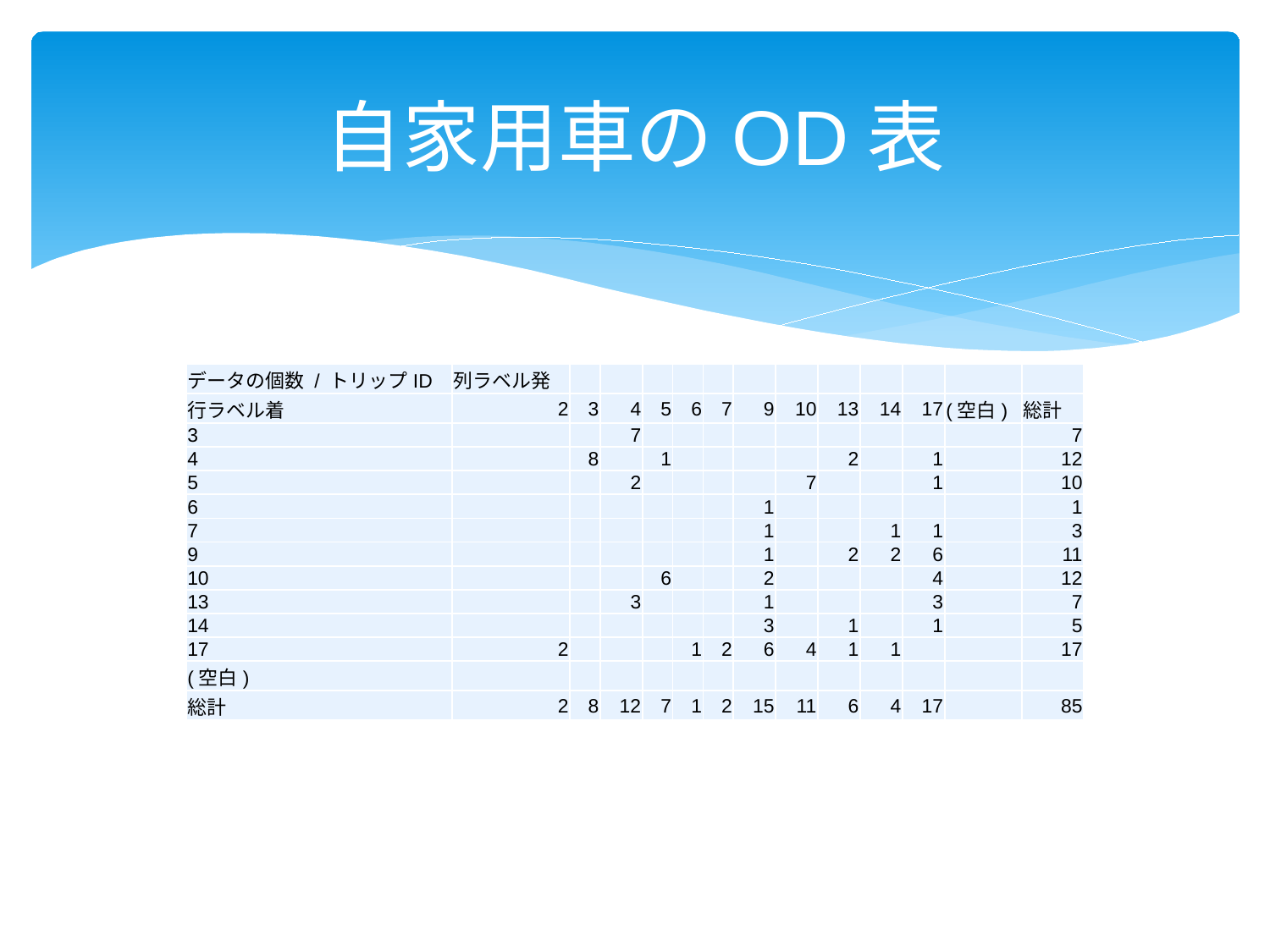

# 自家用車のOD表
| データの個数 / トリップID | 列ラベル発 |  |  |  |  |  |  |  |  |  |  |  |  |
| --- | --- | --- | --- | --- | --- | --- | --- | --- | --- | --- | --- | --- | --- |
| 行ラベル着 | 2 | 3 | 4 | 5 | 6 | 7 | 9 | 10 | 13 | 14 | 17 | (空白) | 総計 |
| 3 |  |  | 7 |  |  |  |  |  |  |  |  |  | 7 |
| 4 |  | 8 |  | 1 |  |  |  |  | 2 |  | 1 |  | 12 |
| 5 |  |  | 2 |  |  |  |  | 7 |  |  | 1 |  | 10 |
| 6 |  |  |  |  |  |  | 1 |  |  |  |  |  | 1 |
| 7 |  |  |  |  |  |  | 1 |  |  | 1 | 1 |  | 3 |
| 9 |  |  |  |  |  |  | 1 |  | 2 | 2 | 6 |  | 11 |
| 10 |  |  |  | 6 |  |  | 2 |  |  |  | 4 |  | 12 |
| 13 |  |  | 3 |  |  |  | 1 |  |  |  | 3 |  | 7 |
| 14 |  |  |  |  |  |  | 3 |  | 1 |  | 1 |  | 5 |
| 17 | 2 |  |  |  | 1 | 2 | 6 | 4 | 1 | 1 |  |  | 17 |
| (空白) |  |  |  |  |  |  |  |  |  |  |  |  |  |
| 総計 | 2 | 8 | 12 | 7 | 1 | 2 | 15 | 11 | 6 | 4 | 17 |  | 85 |